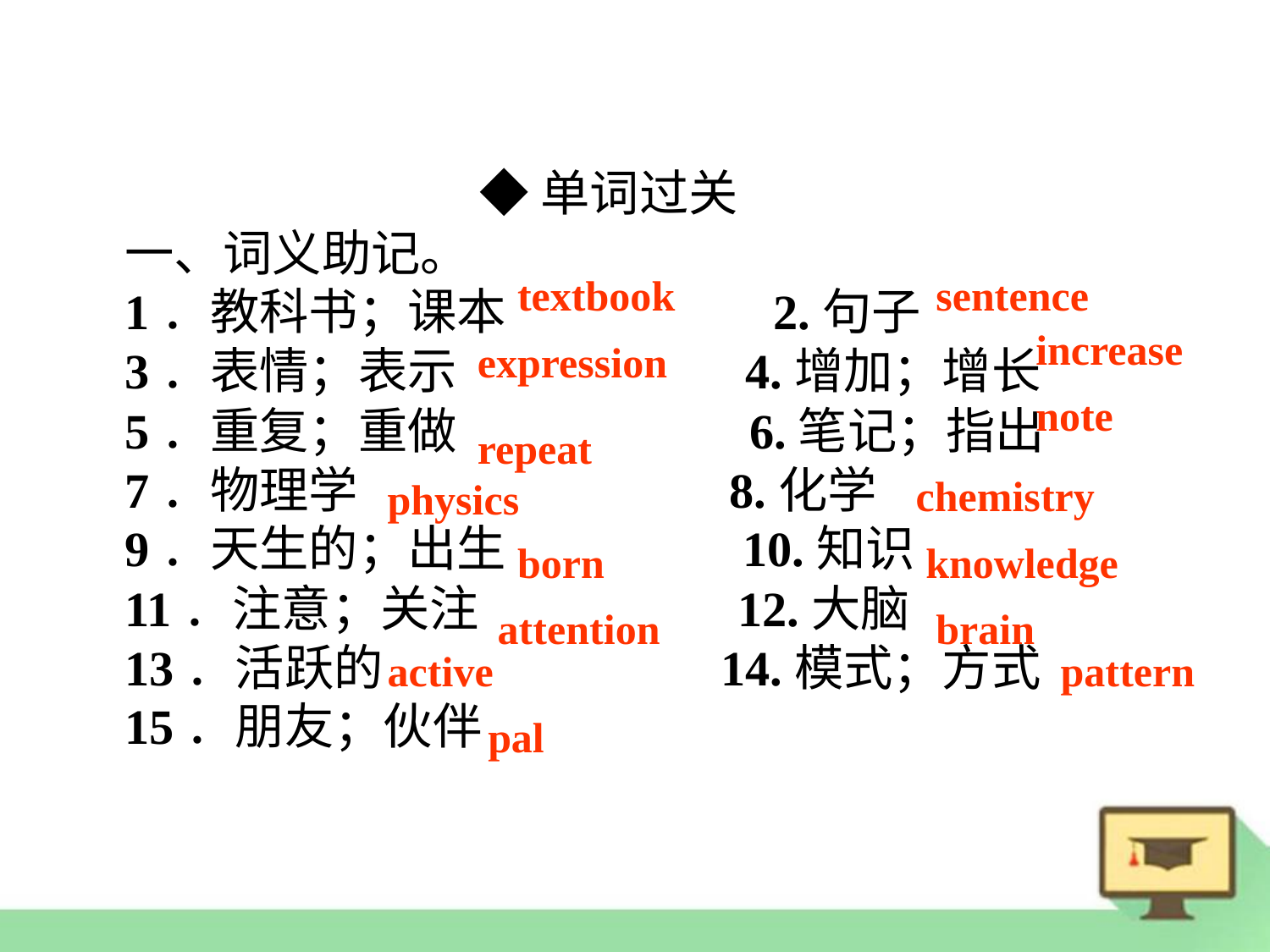

◆单词过关
一、词义助记。
1．教科书；课本　　              2.句子
3．表情；表示                         4.增加；增长
5．重复；重做                         6.笔记；指出
7．物理学                                8.化学
9．天生的；出生                    10.知识
11．注意；关注                      12.大脑
13．活跃的                             14.模式；方式
15．朋友；伙伴

textbook
sentence
increase
expression

note
repeat
chemistry
physics
born
knowledge
attention
brain
active
pattern
pal